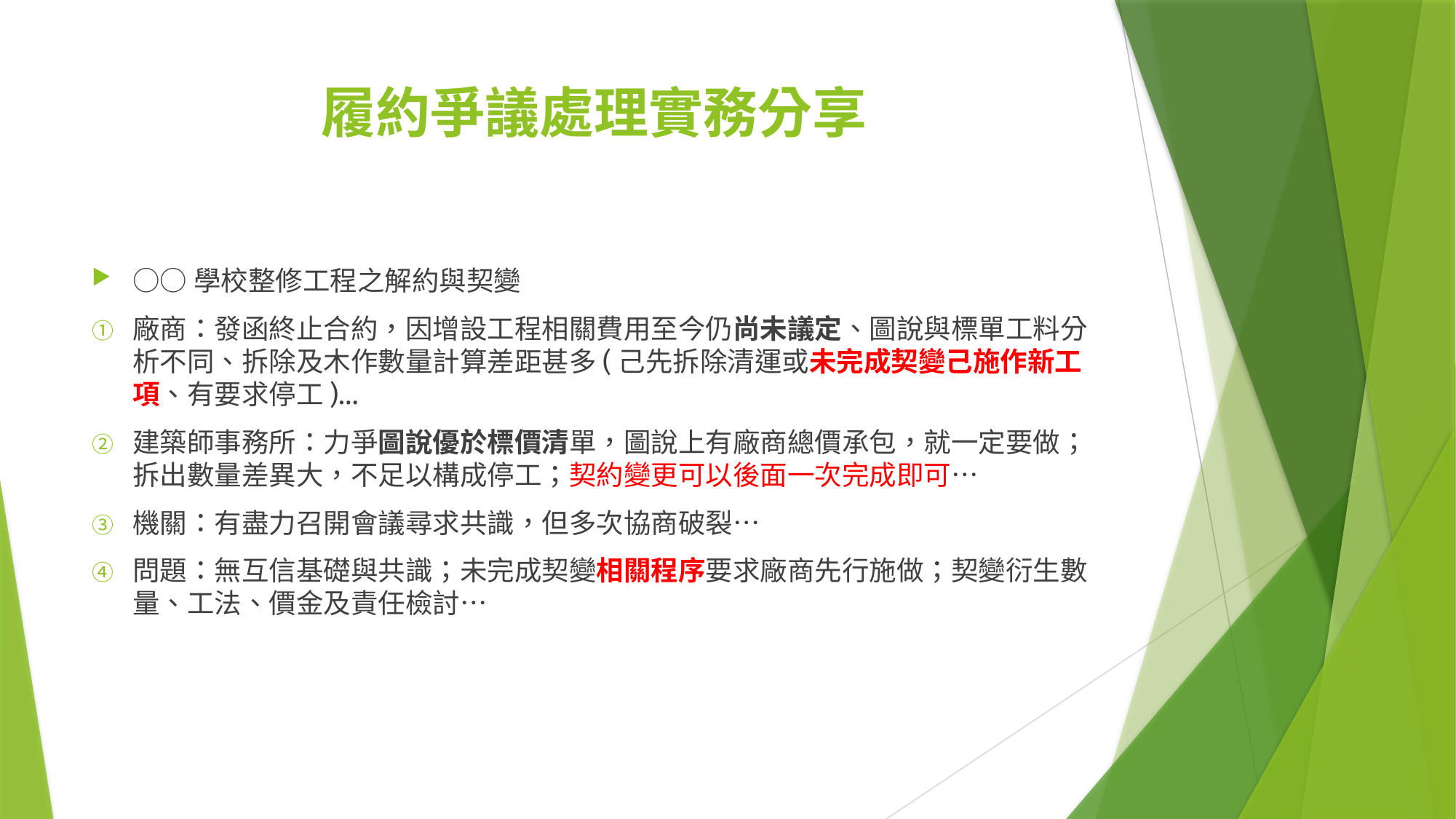

# 履約爭議處理實務分享
○○學校整修工程之解約與契變
廠商：發函終止合約，因增設工程相關費用至今仍尚未議定、圖說與標單工料分析不同、拆除及木作數量計算差距甚多(己先拆除清運或未完成契變己施作新工項、有要求停工)…
建築師事務所：力爭圖說優於標價清單，圖說上有廠商總價承包，就一定要做；拆出數量差異大，不足以構成停工；契約變更可以後面一次完成即可…
機關：有盡力召開會議尋求共識，但多次協商破裂…
問題：無互信基礎與共識；未完成契變相關程序要求廠商先行施做；契變衍生數量、工法、價金及責任檢討…